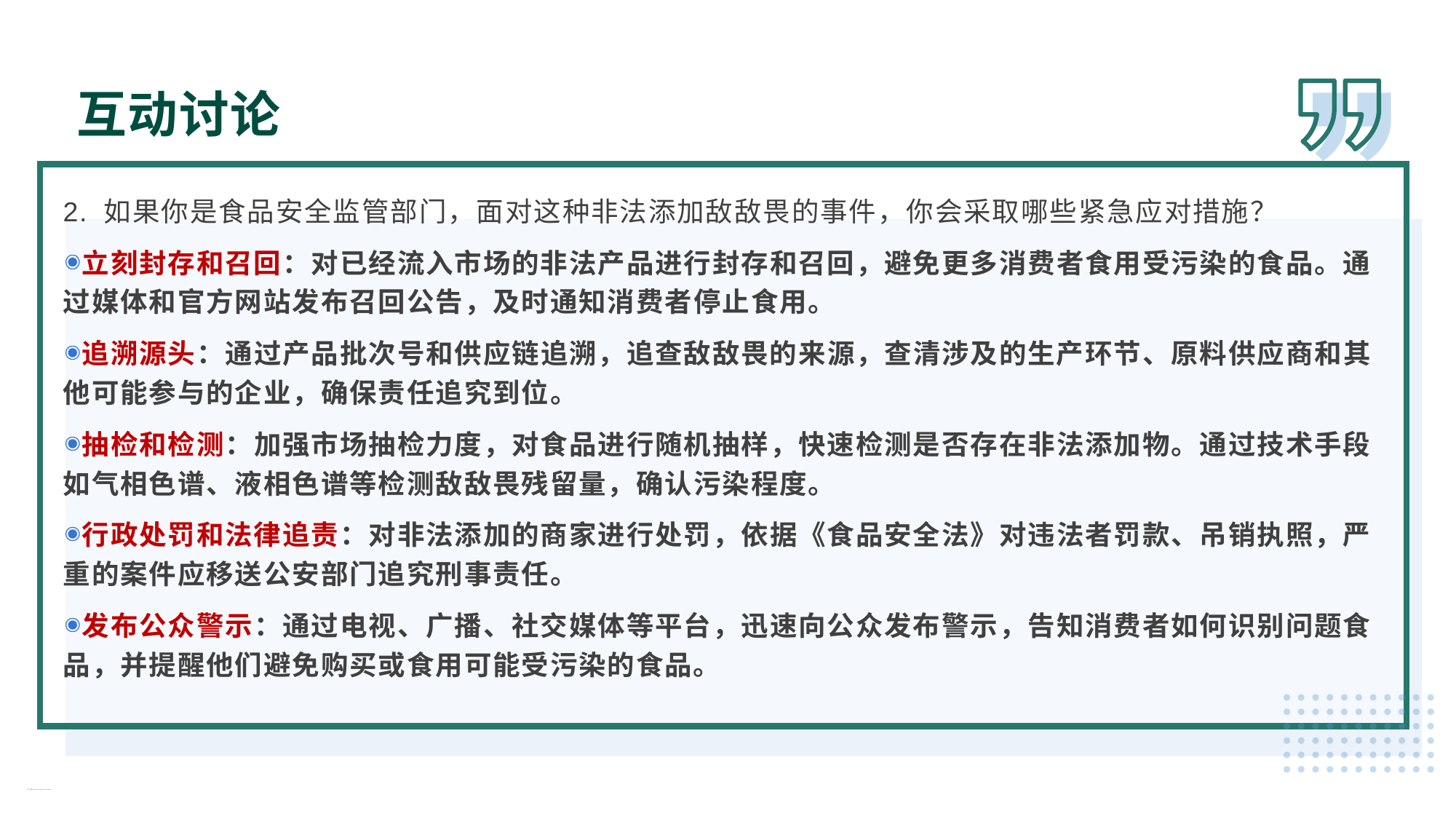

互动讨论

2. 如果你是食品安全监管部门，面对这种非法添加敌敌畏的事件，你会采取哪些紧急应对措施？
立刻封存和召回：对已经流入市场的非法产品进行封存和召回，避免更多消费者食用受污染的食品。通过媒体和官方网站发布召回公告，及时通知消费者停止食用。
追溯源头：通过产品批次号和供应链追溯，追查敌敌畏的来源，查清涉及的生产环节、原料供应商和其他可能参与的企业，确保责任追究到位。
抽检和检测：加强市场抽检力度，对食品进行随机抽样，快速检测是否存在非法添加物。通过技术手段如气相色谱、液相色谱等检测敌敌畏残留量，确认污染程度。
行政处罚和法律追责：对非法添加的商家进行处罚，依据《食品安全法》对违法者罚款、吊销执照，严重的案件应移送公安部门追究刑事责任。
发布公众警示：通过电视、广播、社交媒体等平台，迅速向公众发布警示，告知消费者如何识别问题食品，并提醒他们避免购买或食用可能受污染的食品。

PPT模板 http://www.1ppt.com/moban/